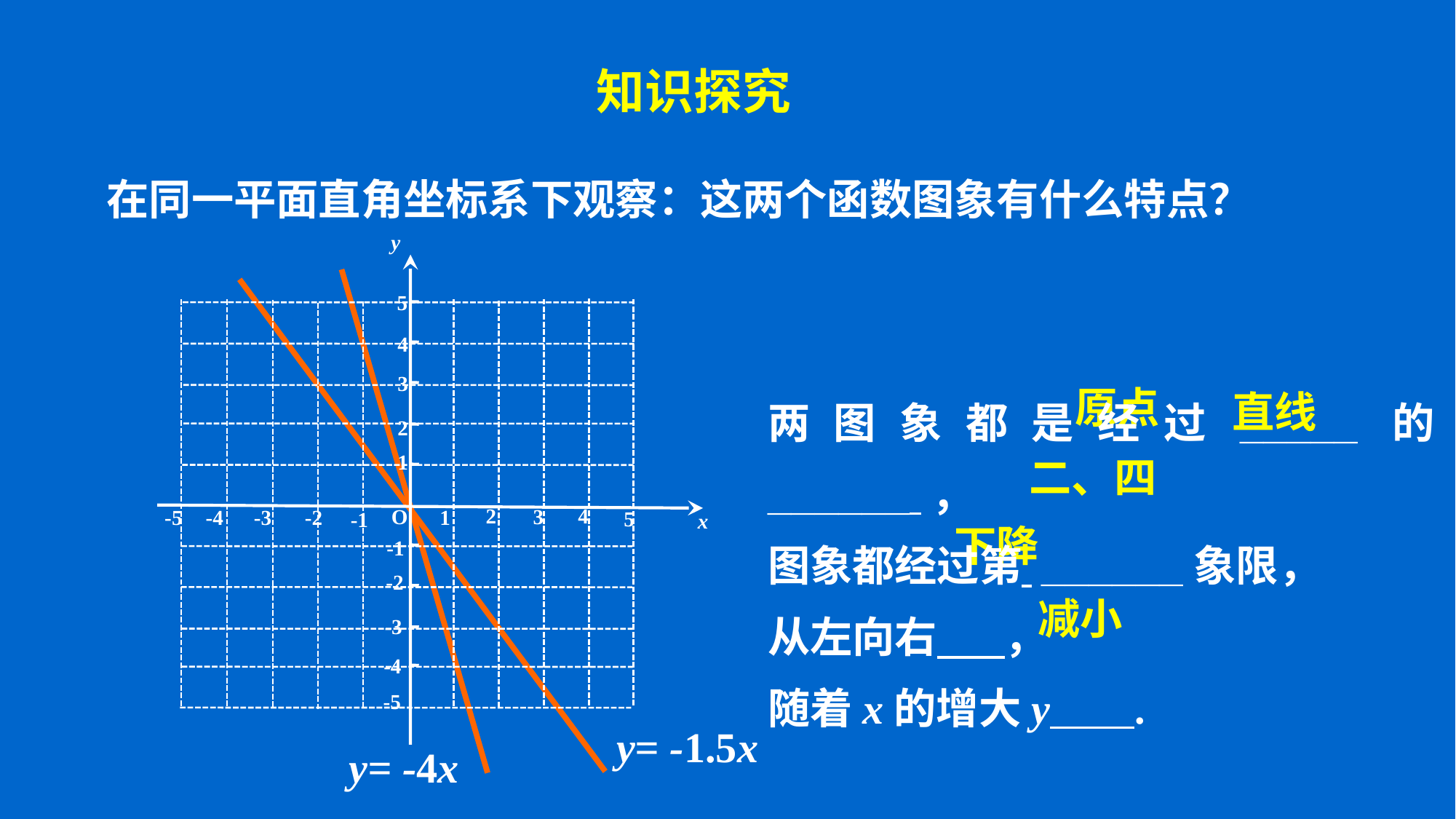

知识探究
在同一平面直角坐标系下观察：这两个函数图象有什么特点？
y
5
4
3
2
1
2
4
3
O
1
-3
-2
-4

5
-1
x
-1
-2
-3
-4
-5
-5

y= -1.5x
 y= -4x
两图象都是经过_____的______ ，
图象都经过第 ______象限，
从左向右       ，
随着x的增大y        .

原点
直线
二、四
下降
减小